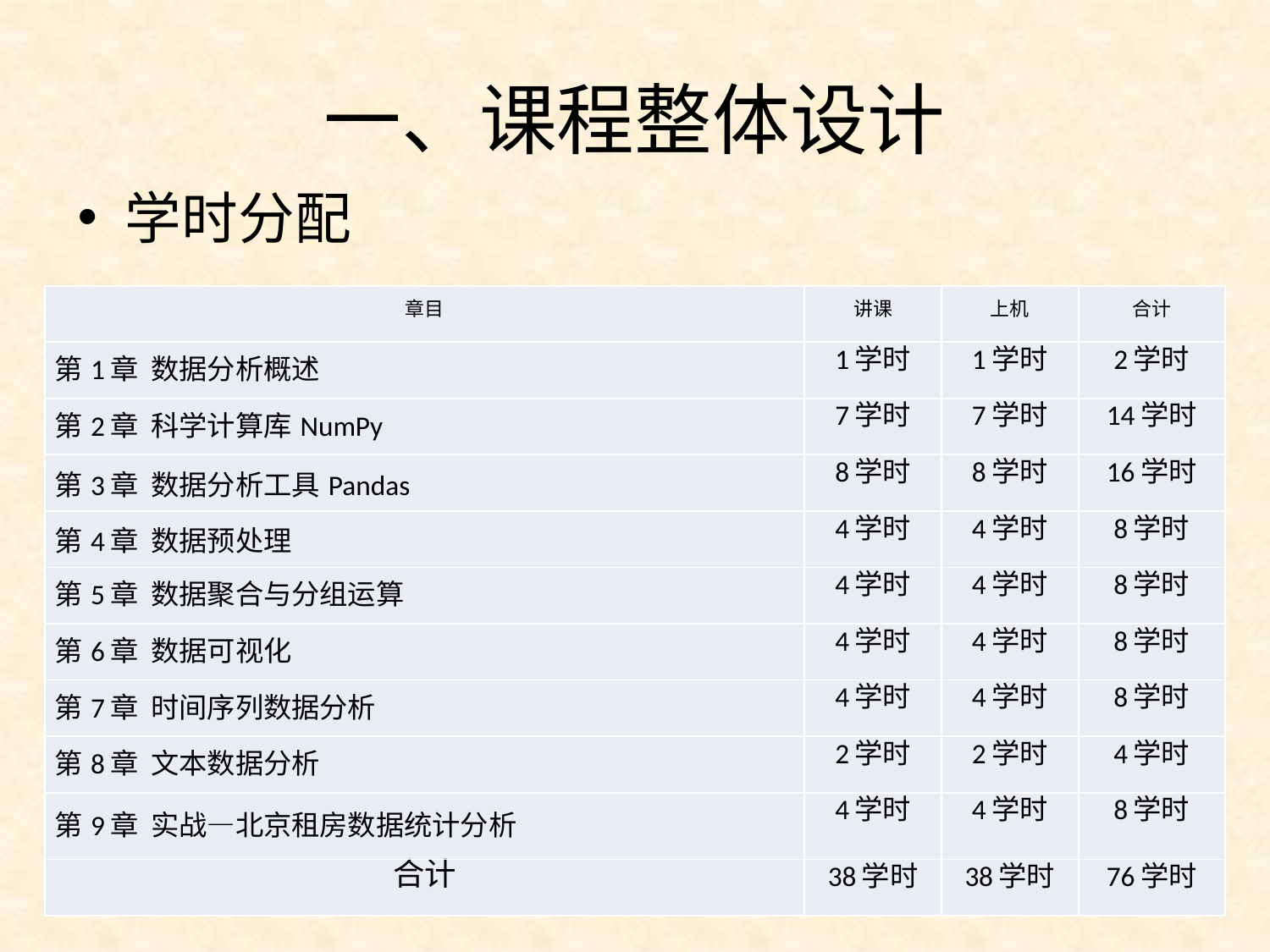

# 一、课程整体设计
学时分配

| 章目 | 讲课 | 上机 | 合计 |
| --- | --- | --- | --- |
| 第1章 数据分析概述 | 1学时 | 1学时 | 2学时 |
| 第2章 科学计算库NumPy | 7学时 | 7学时 | 14学时 |
| 第3章 数据分析工具Pandas | 8学时 | 8学时 | 16学时 |
| 第4章 数据预处理 | 4学时 | 4学时 | 8学时 |
| 第5章 数据聚合与分组运算 | 4学时 | 4学时 | 8学时 |
| 第6章 数据可视化 | 4学时 | 4学时 | 8学时 |
| 第7章 时间序列数据分析 | 4学时 | 4学时 | 8学时 |
| 第8章 文本数据分析 | 2学时 | 2学时 | 4学时 |
| 第9章 实战—北京租房数据统计分析 | 4学时 | 4学时 | 8学时 |
| 合计 | 38学时 | 38学时 | 76学时 |